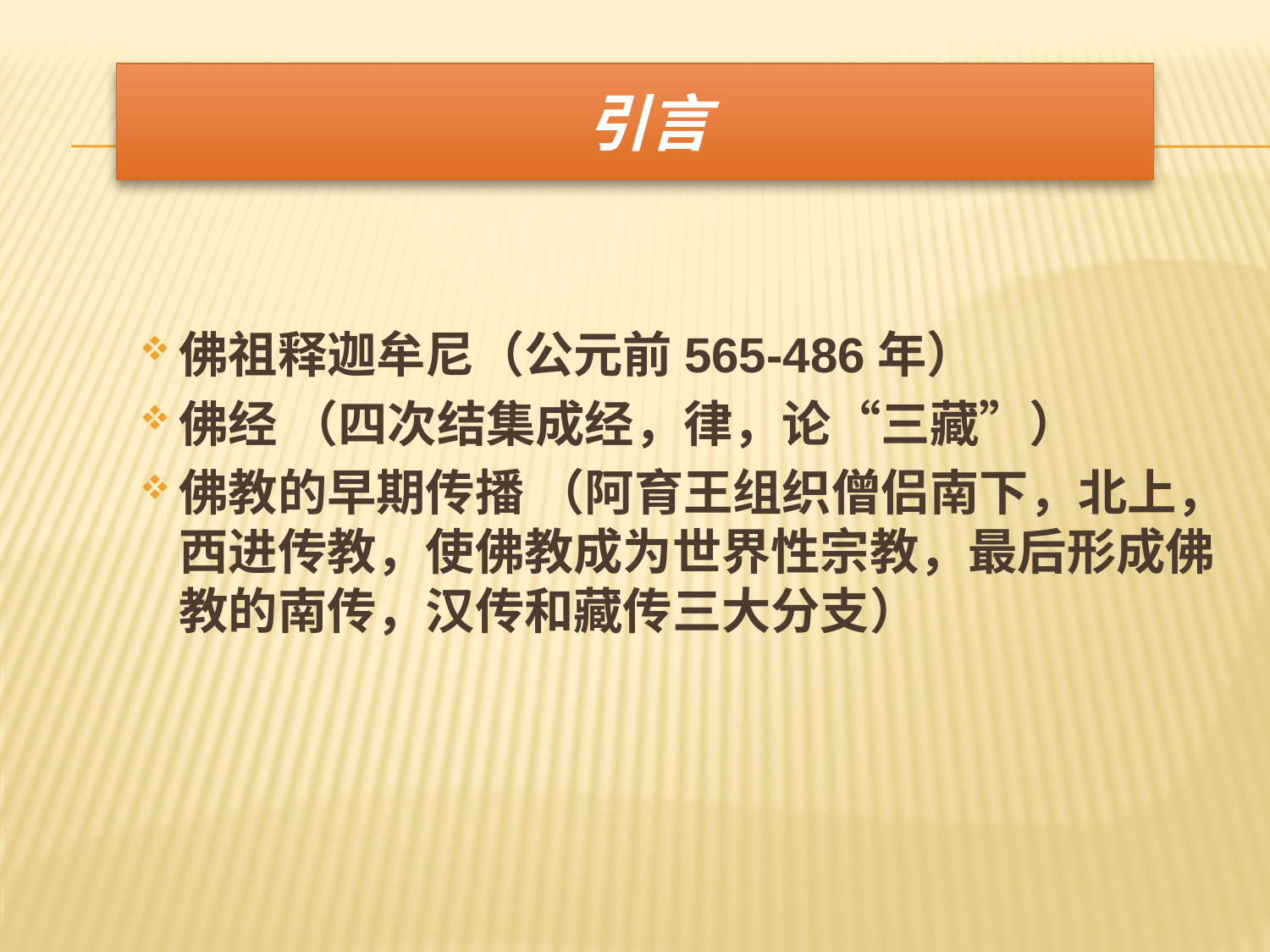

# 引言
佛祖释迦牟尼（公元前565-486年）
佛经 （四次结集成经，律，论“三藏”）
佛教的早期传播 （阿育王组织僧侣南下，北上，西进传教，使佛教成为世界性宗教，最后形成佛教的南传，汉传和藏传三大分支）